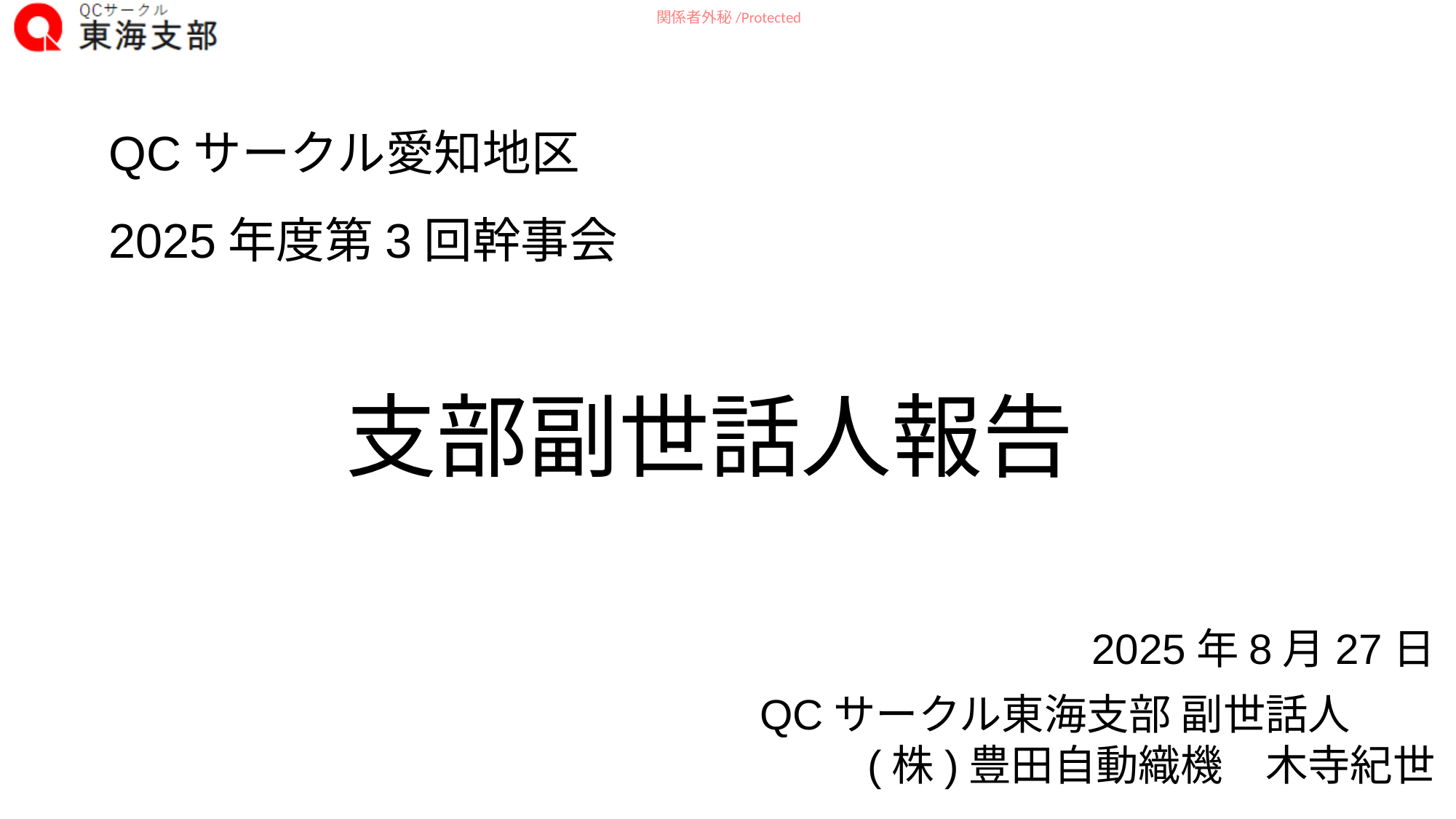

QCサークル愛知地区
2025年度第3回幹事会
支部副世話人報告

2025年8月27日

QCサークル東海支部 副世話人
　(株)豊田自動織機　木寺紀世